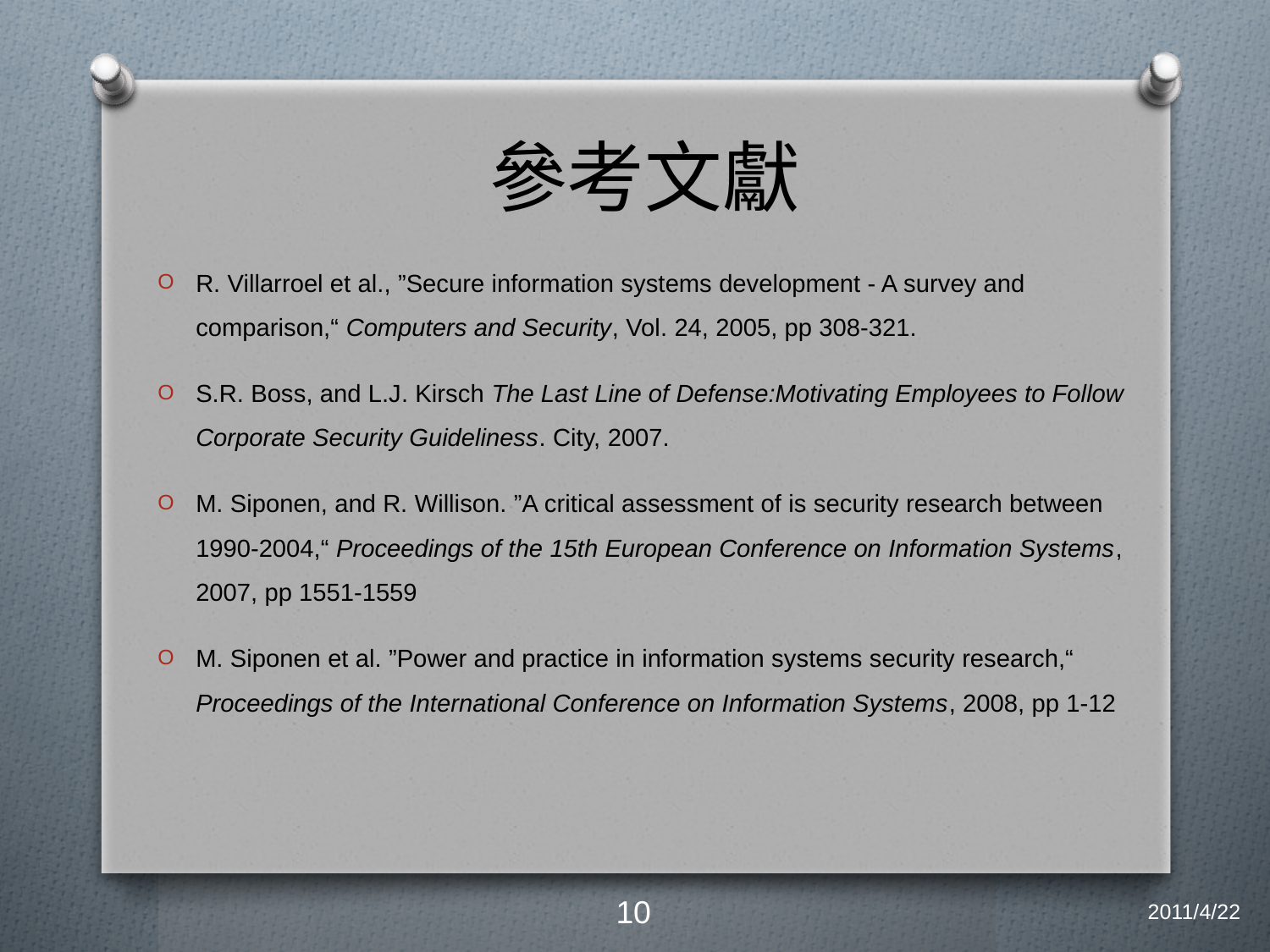

# 參考文獻
R. Villarroel et al., ”Secure information systems development - A survey and comparison,“ Computers and Security, Vol. 24, 2005, pp 308-321.
S.R. Boss, and L.J. Kirsch The Last Line of Defense:Motivating Employees to Follow Corporate Security Guideliness. City, 2007.
M. Siponen, and R. Willison. ”A critical assessment of is security research between 1990-2004,“ Proceedings of the 15th European Conference on Information Systems, 2007, pp 1551-1559
M. Siponen et al. ”Power and practice in information systems security research,“ Proceedings of the International Conference on Information Systems, 2008, pp 1-12
10
2011/4/22